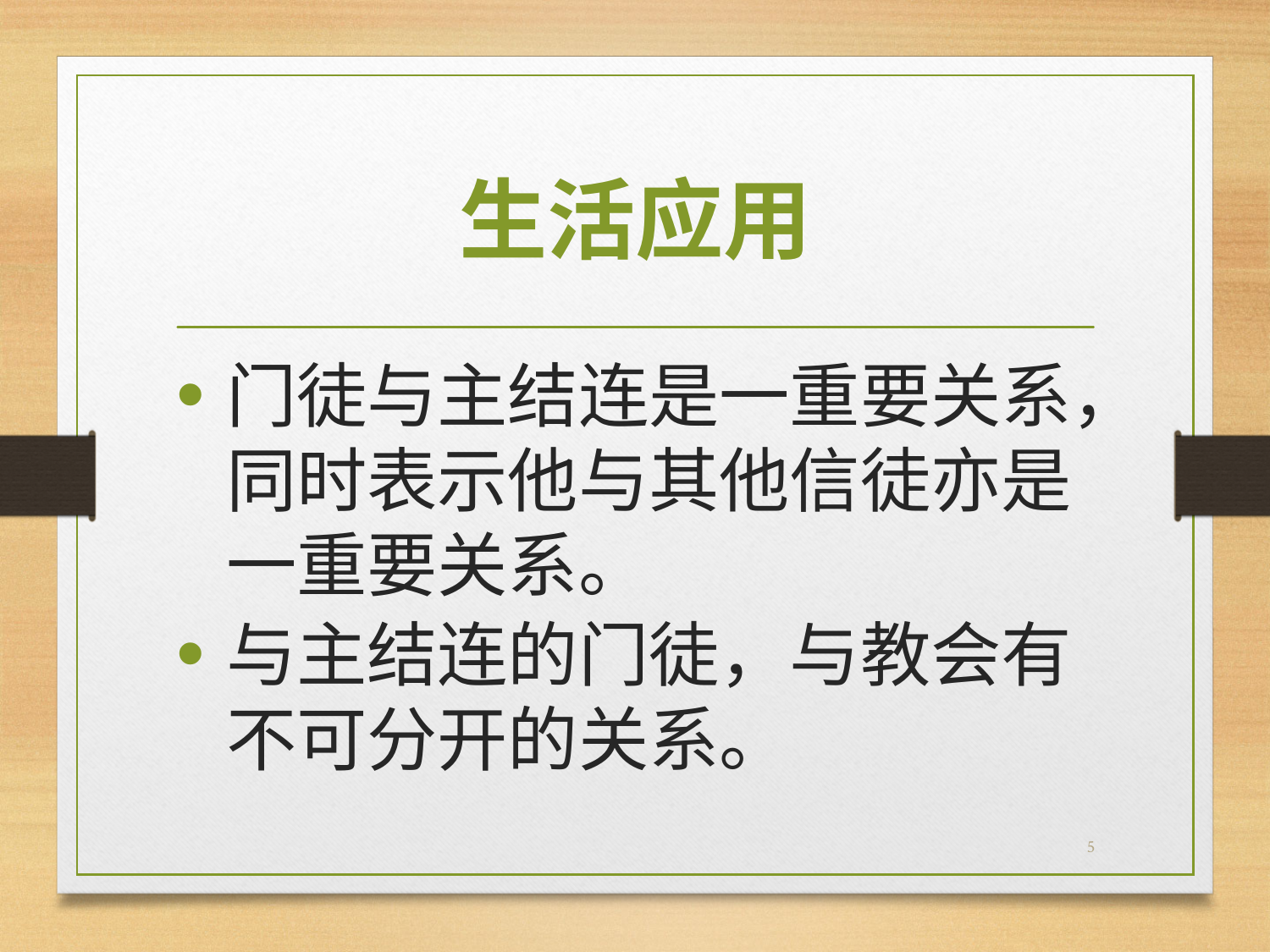

# 生活应用
门徒与主结连是一重要关系，同时表示他与其他信徒亦是一重要关系。
与主结连的门徒，与教会有不可分开的关系。
5